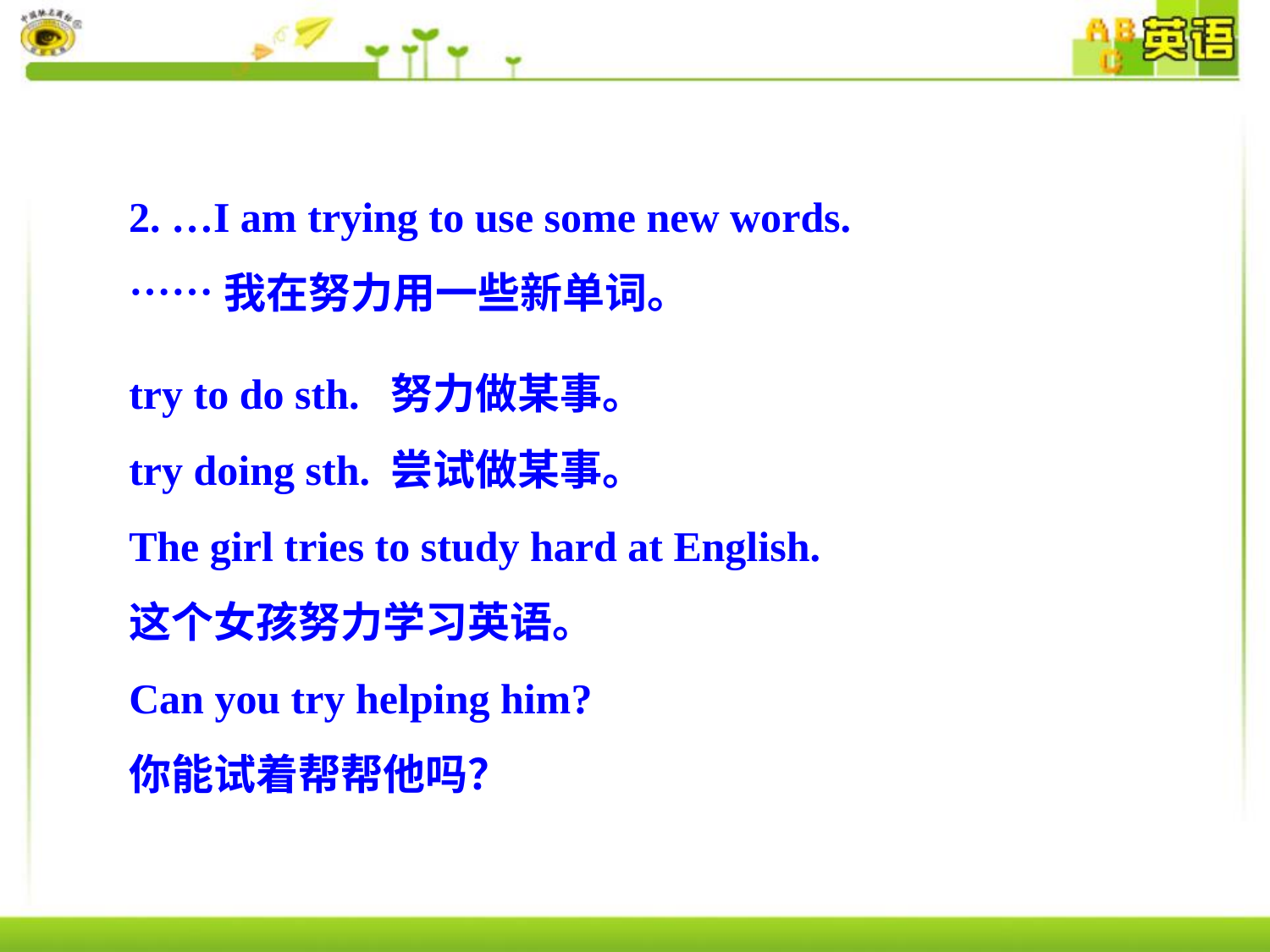

2. …I am trying to use some new words.
……我在努力用一些新单词。
try to do sth.  努力做某事。
try doing sth. 尝试做某事。
The girl tries to study hard at English.
这个女孩努力学习英语。
Can you try helping him?
你能试着帮帮他吗？